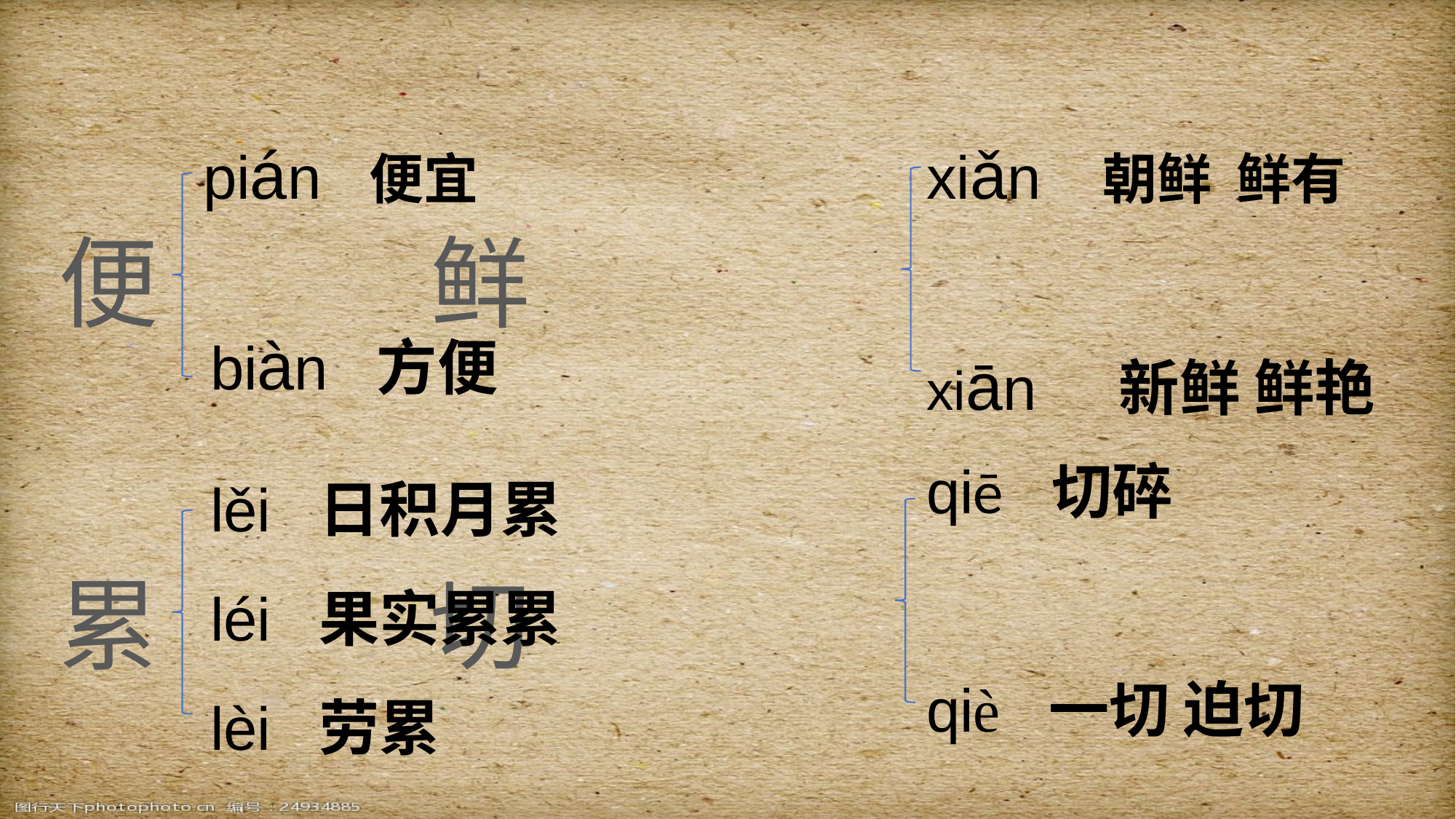

pián  便宜

xiǎn   朝鲜  鲜有

xiān    新鲜 鲜艳

便           鲜

累           切
biàn  方便
lěi  日积月累
léi  果实累累
lèi  劳累

qiē  切碎

qiè  一切 迫切